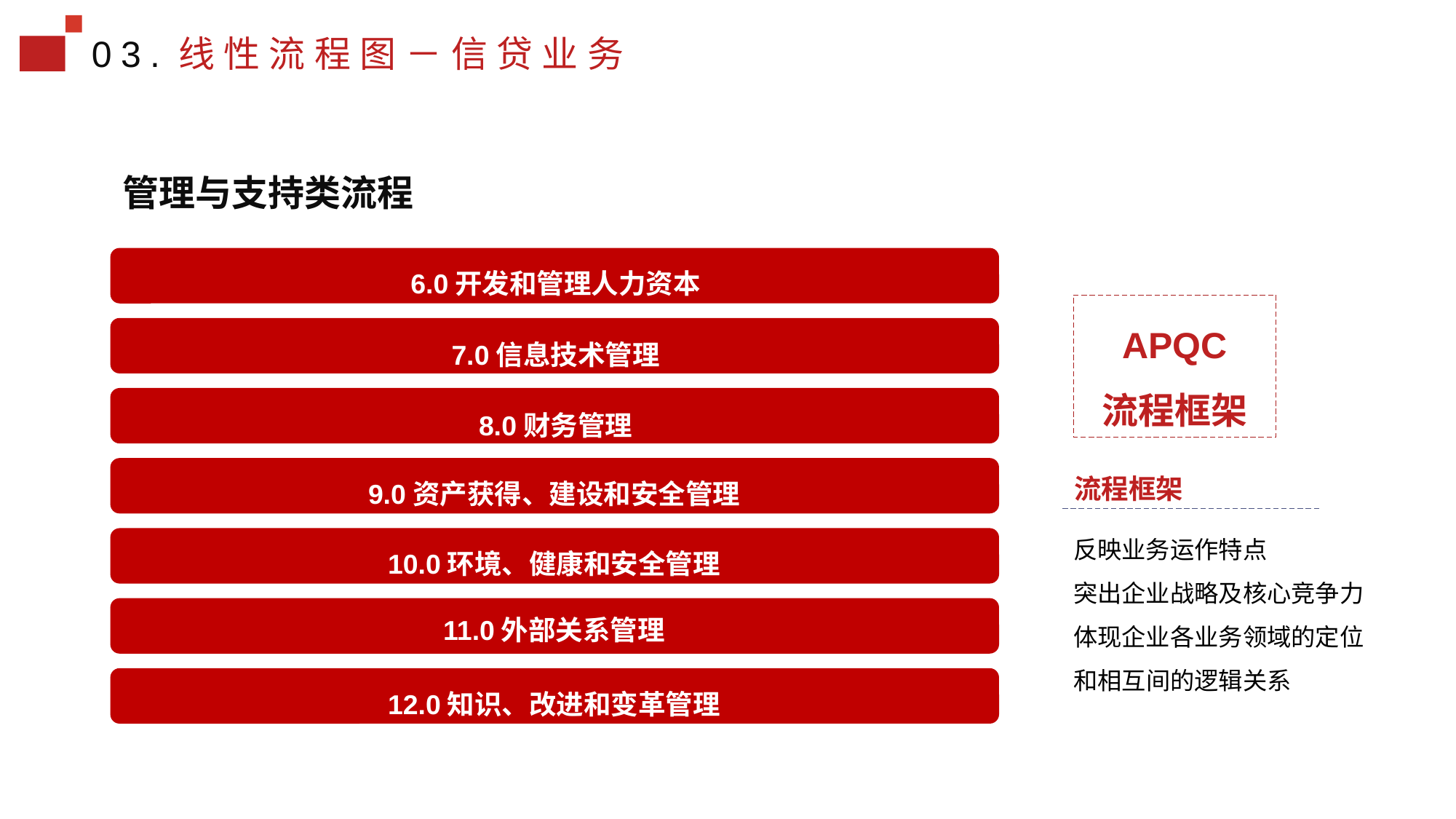

03.线性流程图－信贷业务
管理与支持类流程

6.0开发和管理人力资本

APQC
流程框架
7.0信息技术管理

8.0财务管理

流程框架
9.0资产获得、建设和安全管理

反映业务运作特点
突出企业战略及核心竞争力
体现企业各业务领域的定位和相互间的逻辑关系
10.0环境、健康和安全管理

11.0外部关系管理

12.0知识、改进和变革管理